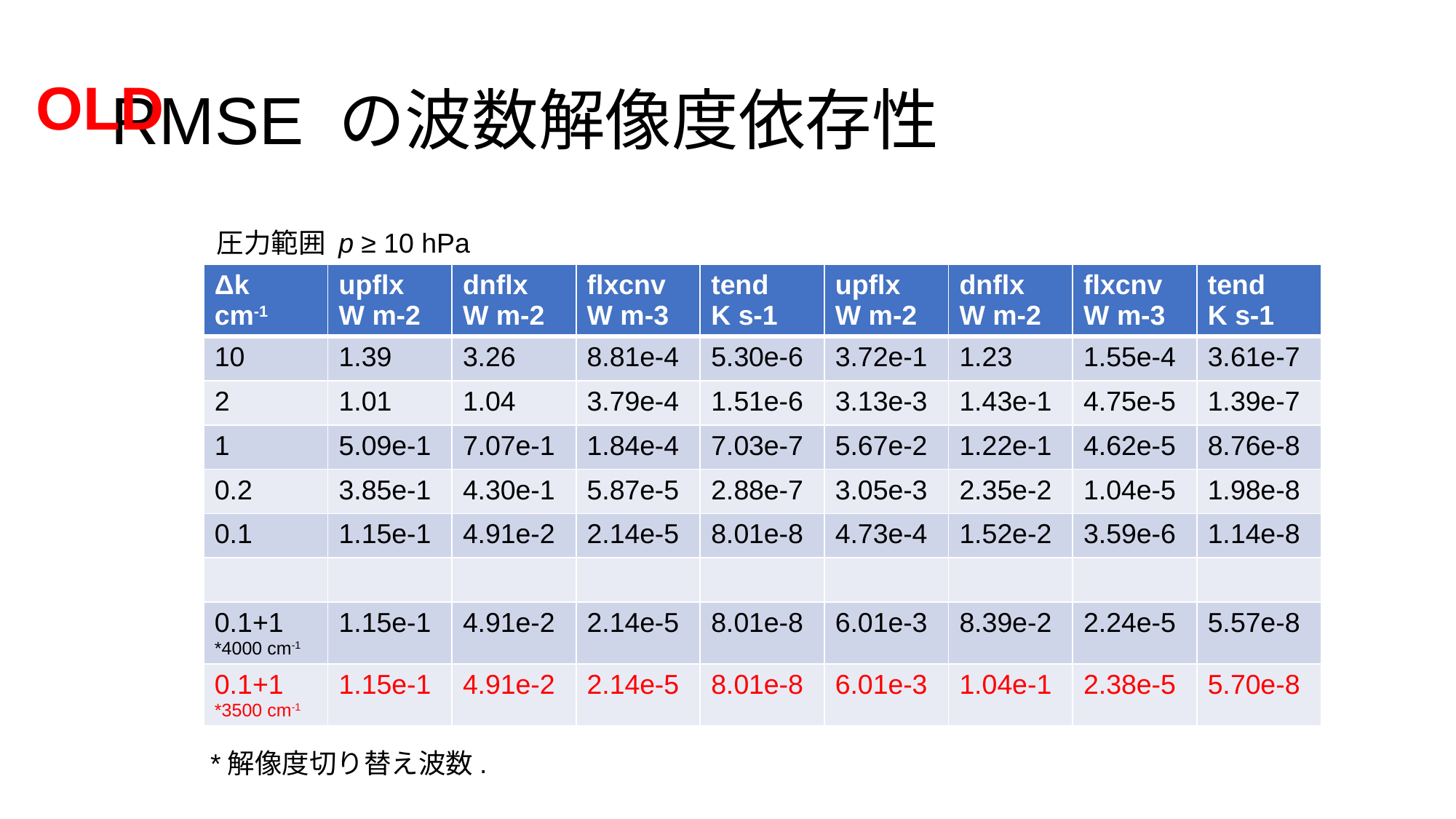

# RMSE の波数解像度依存性
OLD
圧力範囲 p ≥ 10 hPa
| Δk cm-1 | upflx W m-2 | dnflx W m-2 | flxcnv W m-3 | tend K s-1 | upflx W m-2 | dnflx W m-2 | flxcnv W m-3 | tend K s-1 |
| --- | --- | --- | --- | --- | --- | --- | --- | --- |
| 10 | 1.39 | 3.26 | 8.81e-4 | 5.30e-6 | 3.72e-1 | 1.23 | 1.55e-4 | 3.61e-7 |
| 2 | 1.01 | 1.04 | 3.79e-4 | 1.51e-6 | 3.13e-3 | 1.43e-1 | 4.75e-5 | 1.39e-7 |
| 1 | 5.09e-1 | 7.07e-1 | 1.84e-4 | 7.03e-7 | 5.67e-2 | 1.22e-1 | 4.62e-5 | 8.76e-8 |
| 0.2 | 3.85e-1 | 4.30e-1 | 5.87e-5 | 2.88e-7 | 3.05e-3 | 2.35e-2 | 1.04e-5 | 1.98e-8 |
| 0.1 | 1.15e-1 | 4.91e-2 | 2.14e-5 | 8.01e-8 | 4.73e-4 | 1.52e-2 | 3.59e-6 | 1.14e-8 |
|  |  |  |  |  |  |  |  |  |
| 0.1+1 \*4000 cm-1 | 1.15e-1 | 4.91e-2 | 2.14e-5 | 8.01e-8 | 6.01e-3 | 8.39e-2 | 2.24e-5 | 5.57e-8 |
| 0.1+1 \*3500 cm-1 | 1.15e-1 | 4.91e-2 | 2.14e-5 | 8.01e-8 | 6.01e-3 | 1.04e-1 | 2.38e-5 | 5.70e-8 |
*解像度切り替え波数.